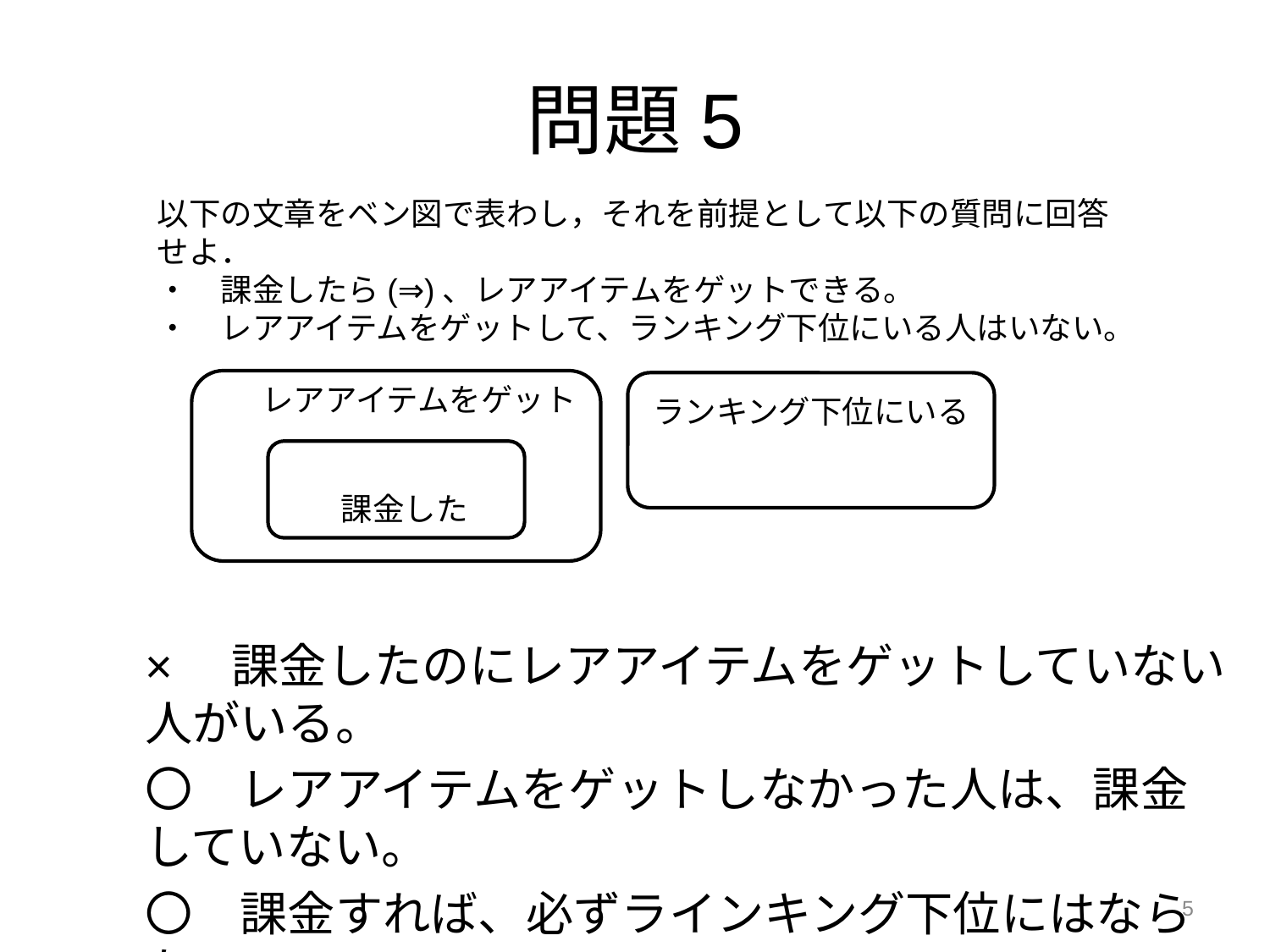

# 問題5
以下の文章をベン図で表わし，それを前提として以下の質問に回答せよ．
・　課金したら(⇒)、レアアイテムをゲットできる。
・　レアアイテムをゲットして、ランキング下位にいる人はいない。

レアアイテムをゲット
ランキング下位にいる

課金した
×　課金したのにレアアイテムをゲットしていない人がいる。
〇　レアアイテムをゲットしなかった人は、課金していない。
〇　課金すれば、必ずラインキング下位にはならない。
5